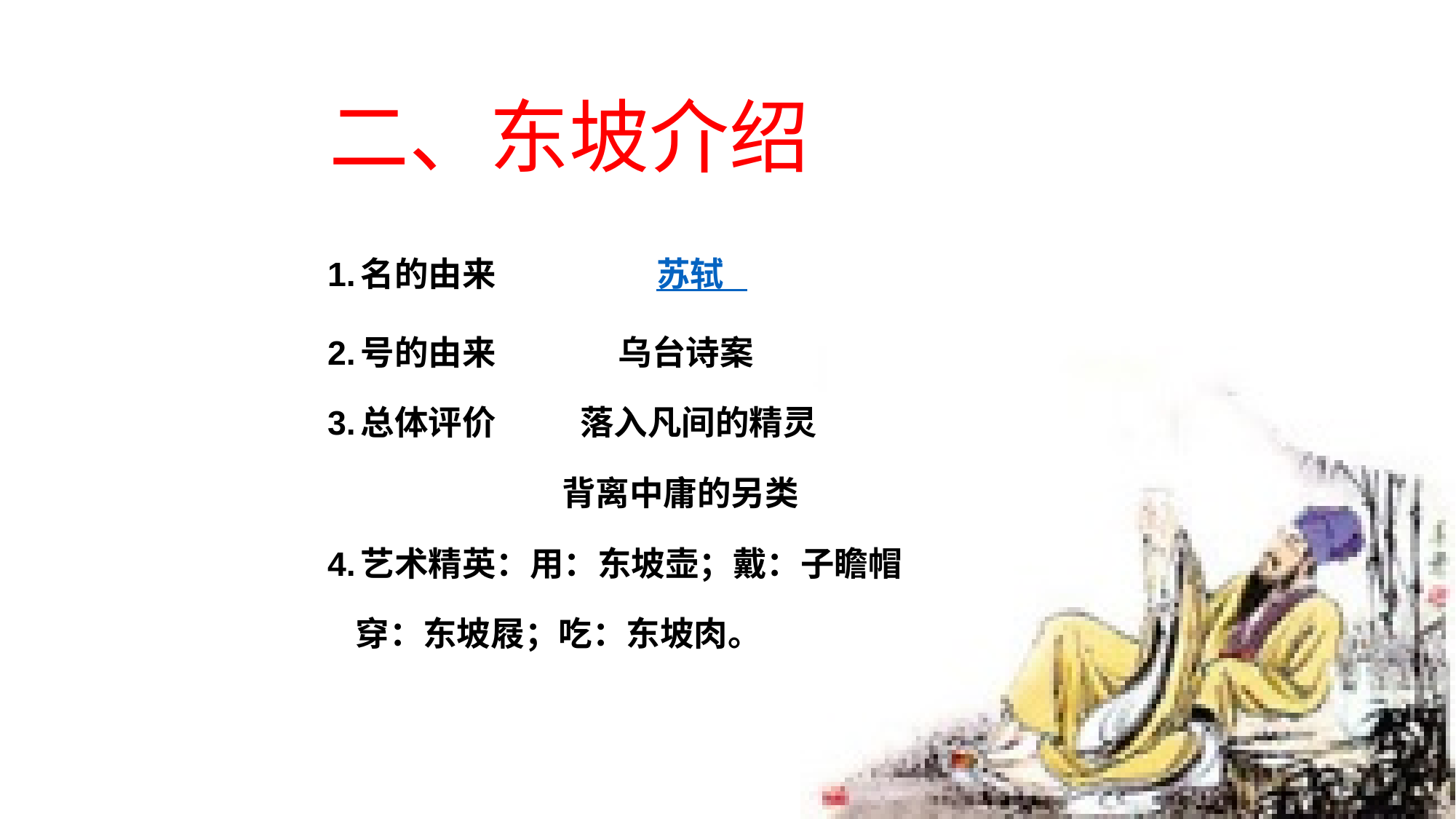

# 二、东坡介绍
1.名的由来                     苏轼
2.号的由来                乌台诗案
3.总体评价           落入凡间的精灵
                              背离中庸的另类
4.艺术精英：用：东坡壶；戴：子瞻帽
   穿：东坡屐；吃：东坡肉。